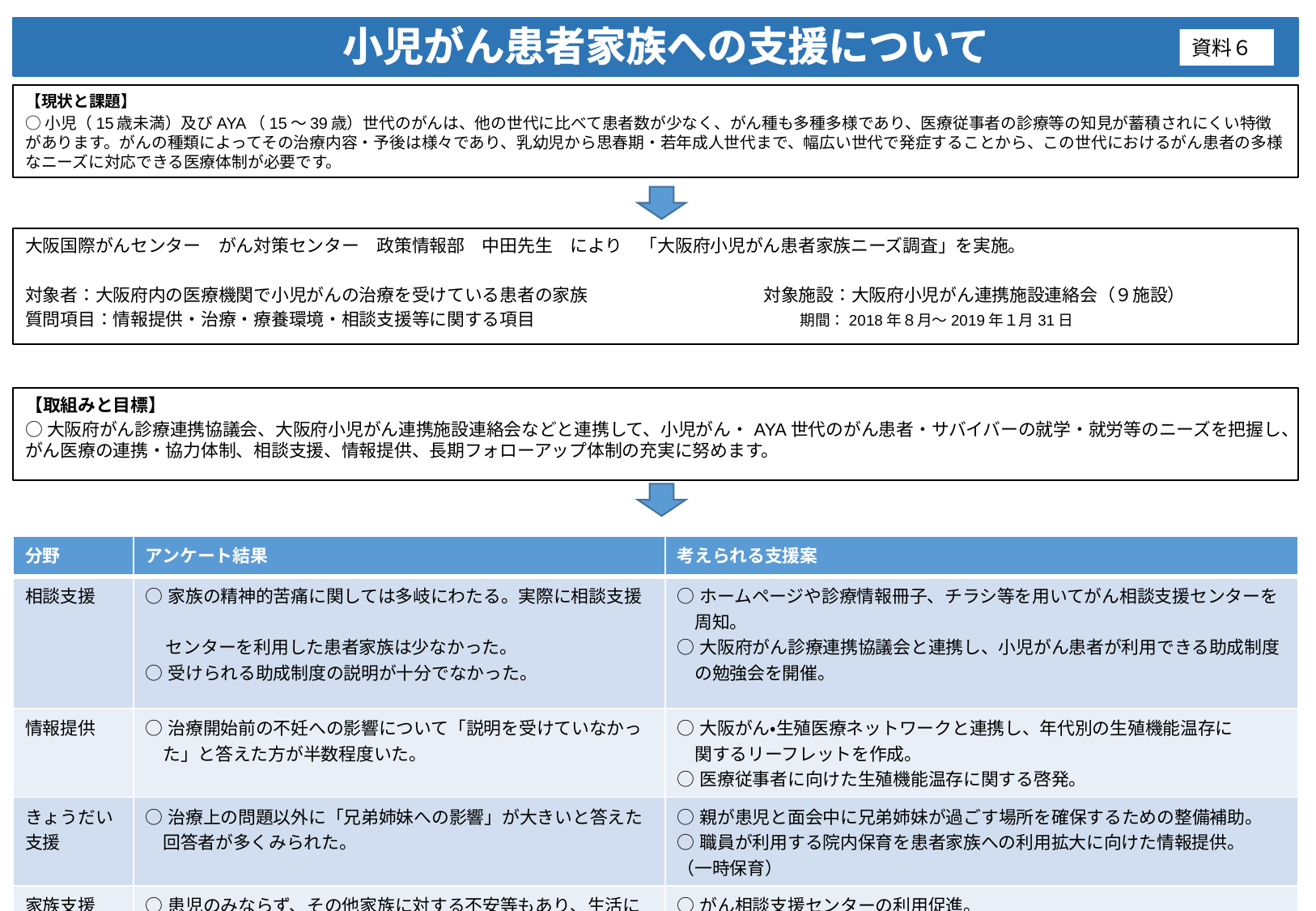

# 小児がん患者家族への支援について
資料６
【現状と課題】
○小児（15歳未満）及びAYA（15～39歳）世代のがんは、他の世代に比べて患者数が少なく、がん種も多種多様であり、医療従事者の診療等の知見が蓄積されにくい特徴があります。がんの種類によってその治療内容・予後は様々であり、乳幼児から思春期・若年成人世代まで、幅広い世代で発症することから、この世代におけるがん患者の多様なニーズに対応できる医療体制が必要です。

大阪国際がんセンター　がん対策センター　政策情報部　中田先生　により　「大阪府小児がん患者家族ニーズ調査」を実施。

対象者：大阪府内の医療機関で小児がんの治療を受けている患者の家族　　　　　　　　　　対象施設：大阪府小児がん連携施設連絡会（９施設）
質問項目：情報提供・治療・療養環境・相談支援等に関する項目　　　　　　　　　　　　　　　期間：2018年８月～2019年１月31日
【取組みと目標】
○大阪府がん診療連携協議会、大阪府小児がん連携施設連絡会などと連携して、小児がん・AYA世代のがん患者・サバイバーの就学・就労等のニーズを把握し、がん医療の連携・協力体制、相談支援、情報提供、長期フォローアップ体制の充実に努めます。

| 分野 | アンケート結果 | 考えられる支援案 |
| --- | --- | --- |
| 相談支援 | ○家族の精神的苦痛に関しては多岐にわたる。実際に相談支援　　　 センターを利用した患者家族は少なかった。 ○受けられる助成制度の説明が十分でなかった。 | ○ホームページや診療情報冊子、チラシ等を用いてがん相談支援センターを 　周知。 ○大阪府がん診療連携協議会と連携し、小児がん患者が利用できる助成制度 　の勉強会を開催。 |
| 情報提供 | ○治療開始前の不妊への影響について「説明を受けていなかっ 　た」と答えた方が半数程度いた。 | ○大阪がん・生殖医療ネットワークと連携し、年代別の生殖機能温存に 　関するリーフレットを作成。 ○医療従事者に向けた生殖機能温存に関する啓発。 |
| きょうだい支援 | ○治療上の問題以外に「兄弟姉妹への影響」が大きいと答えた 　回答者が多くみられた。 | ○親が患児と面会中に兄弟姉妹が過ごす場所を確保するための整備補助。 ○職員が利用する院内保育を患者家族への利用拡大に向けた情報提供。 （一時保育） |
| 家族支援 | ○患児のみならず、その他家族に対する不安等もあり、生活に 　影響が出たと答えた方が半数程度おり、家族への支援も求め 　られる。 | ○がん相談支援センターの利用促進。 ○病院内で付き添い家族が使用する施設の設備補助。（シャワー、休憩ス ペース等） |